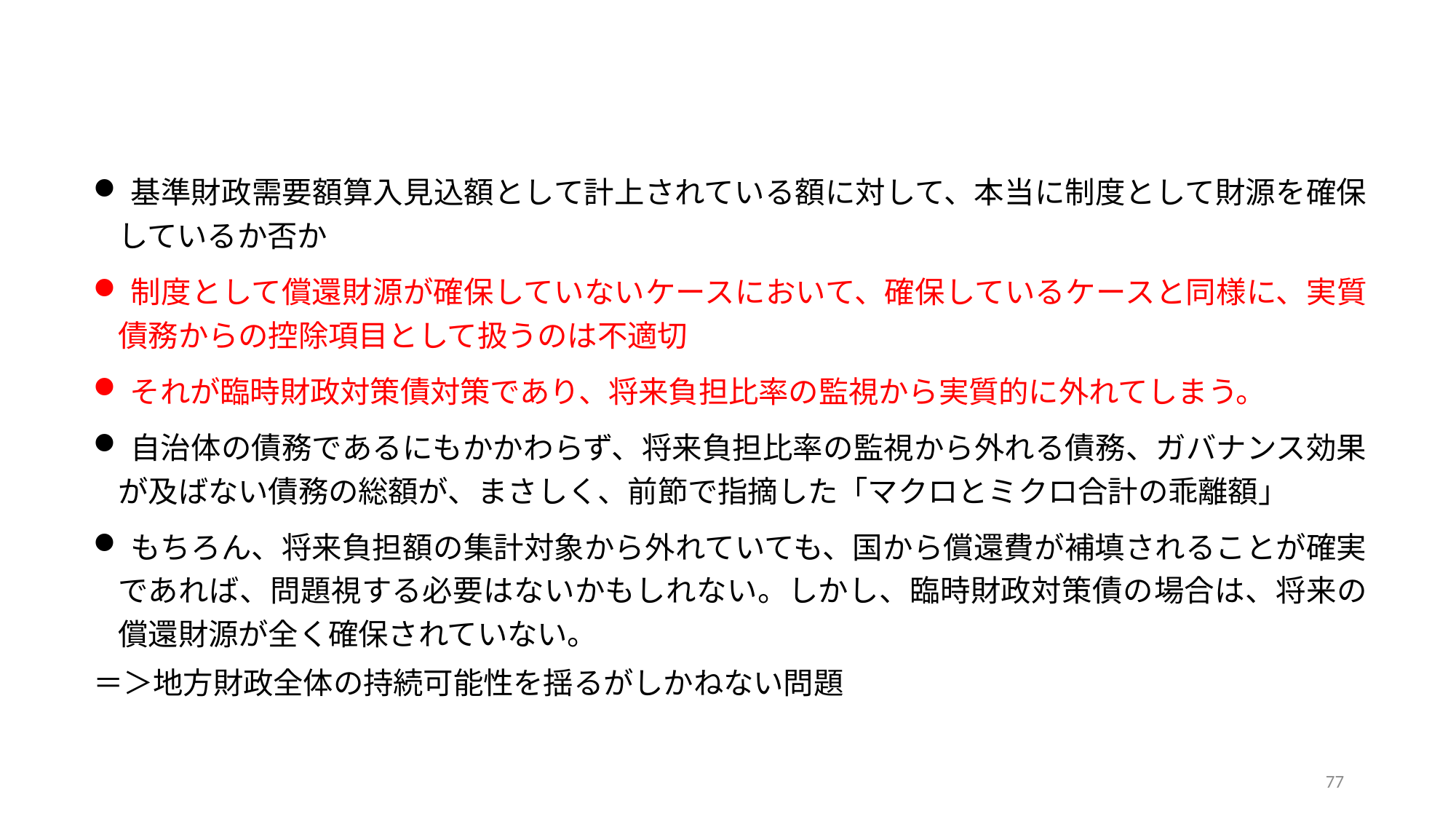

基準財政需要額算入見込額として計上されている額に対して、本当に制度として財源を確保しているか否か
 制度として償還財源が確保していないケースにおいて、確保しているケースと同様に、実質債務からの控除項目として扱うのは不適切
 それが臨時財政対策債対策であり、将来負担比率の監視から実質的に外れてしまう。
 自治体の債務であるにもかかわらず、将来負担比率の監視から外れる債務、ガバナンス効果が及ばない債務の総額が、まさしく、前節で指摘した「マクロとミクロ合計の乖離額」
 もちろん、将来負担額の集計対象から外れていても、国から償還費が補填されることが確実であれば、問題視する必要はないかもしれない。しかし、臨時財政対策債の場合は、将来の償還財源が全く確保されていない。
＝＞地方財政全体の持続可能性を揺るがしかねない問題
77